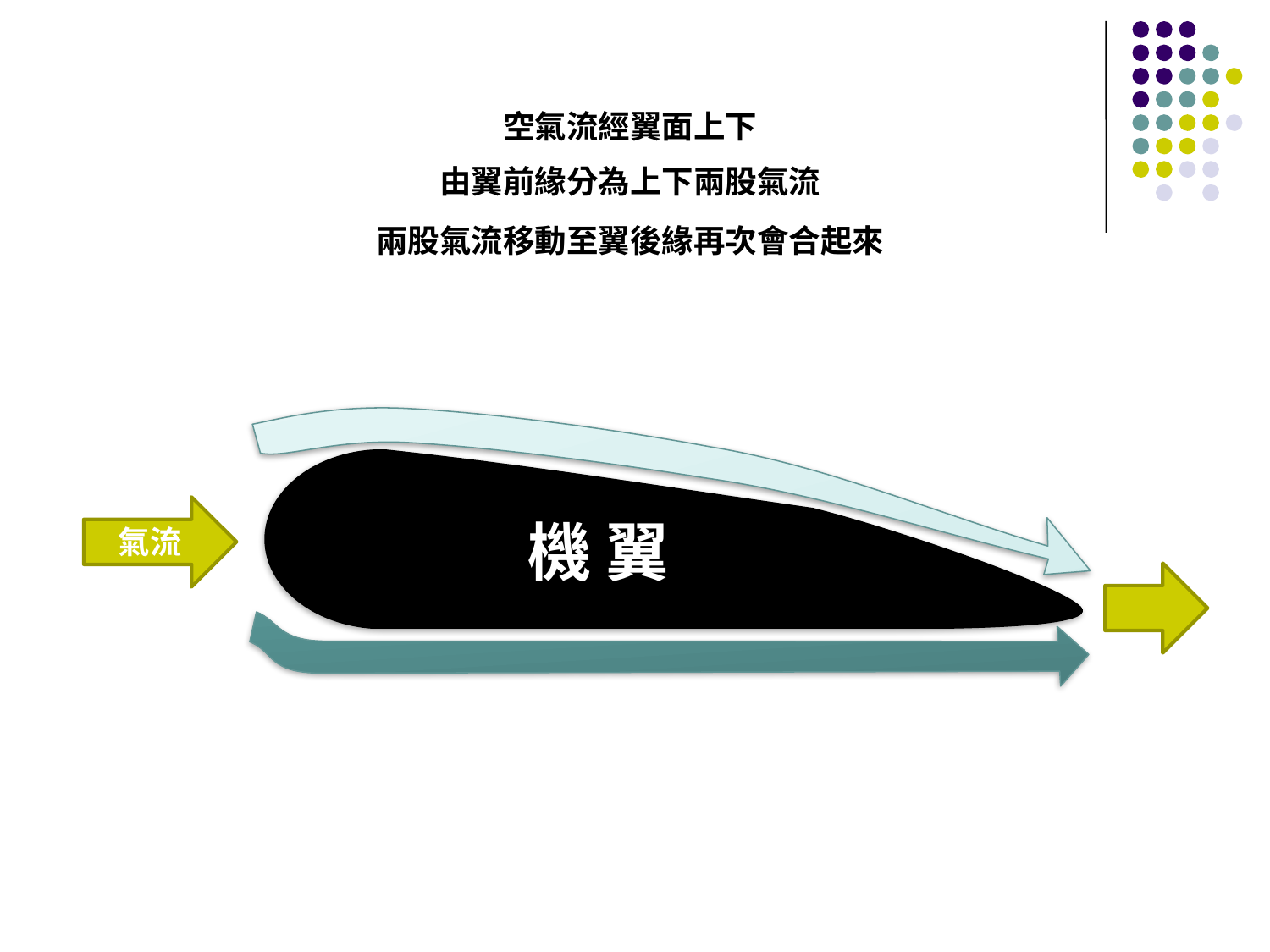

空氣流經翼面上下
由翼前緣分為上下兩股氣流
兩股氣流移動至翼後緣再次會合起來

機 翼
氣流